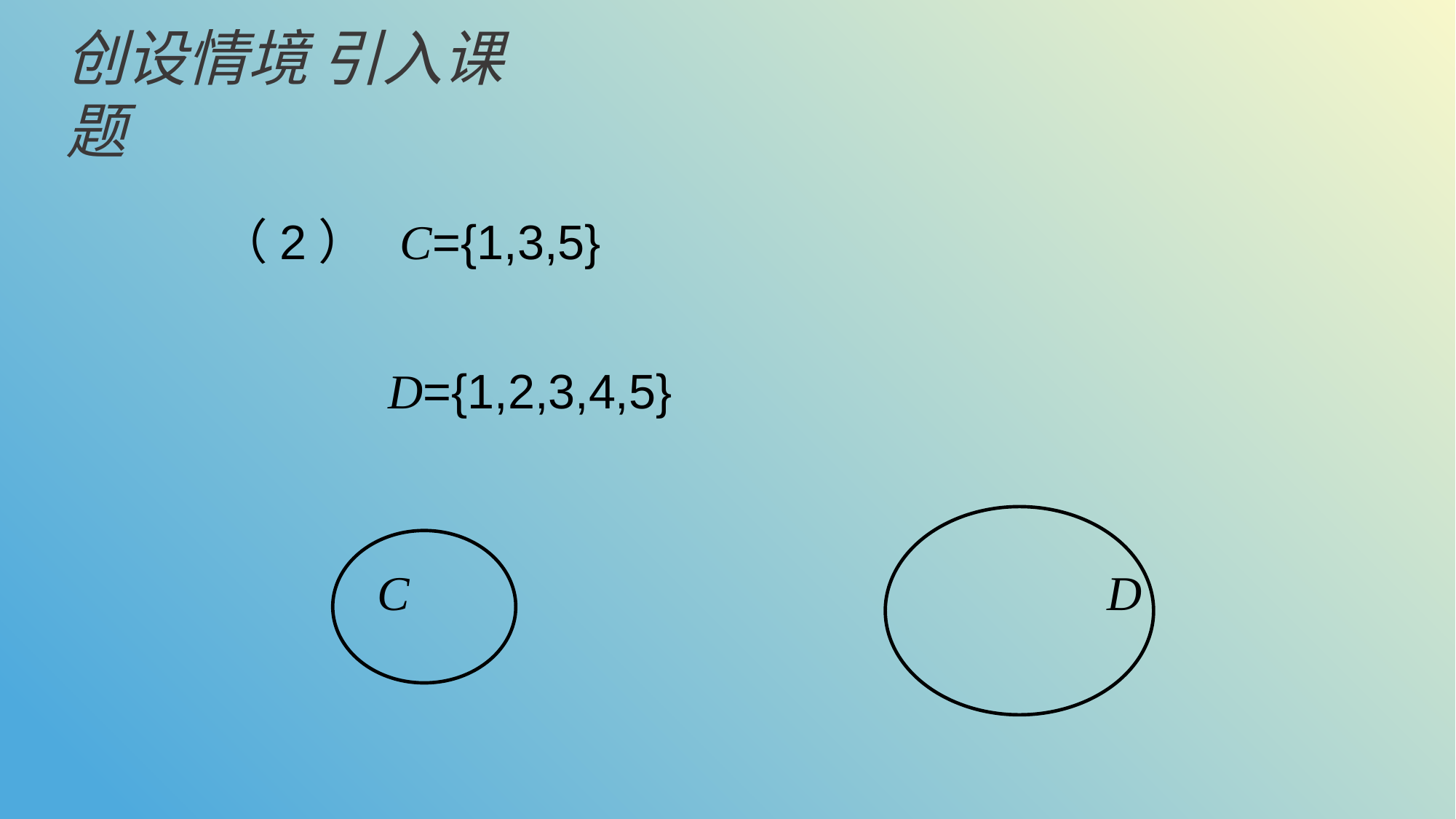

创设情境 引入课题
（2）  C={1,3,5}
D={1,2,3,4,5}

D

C